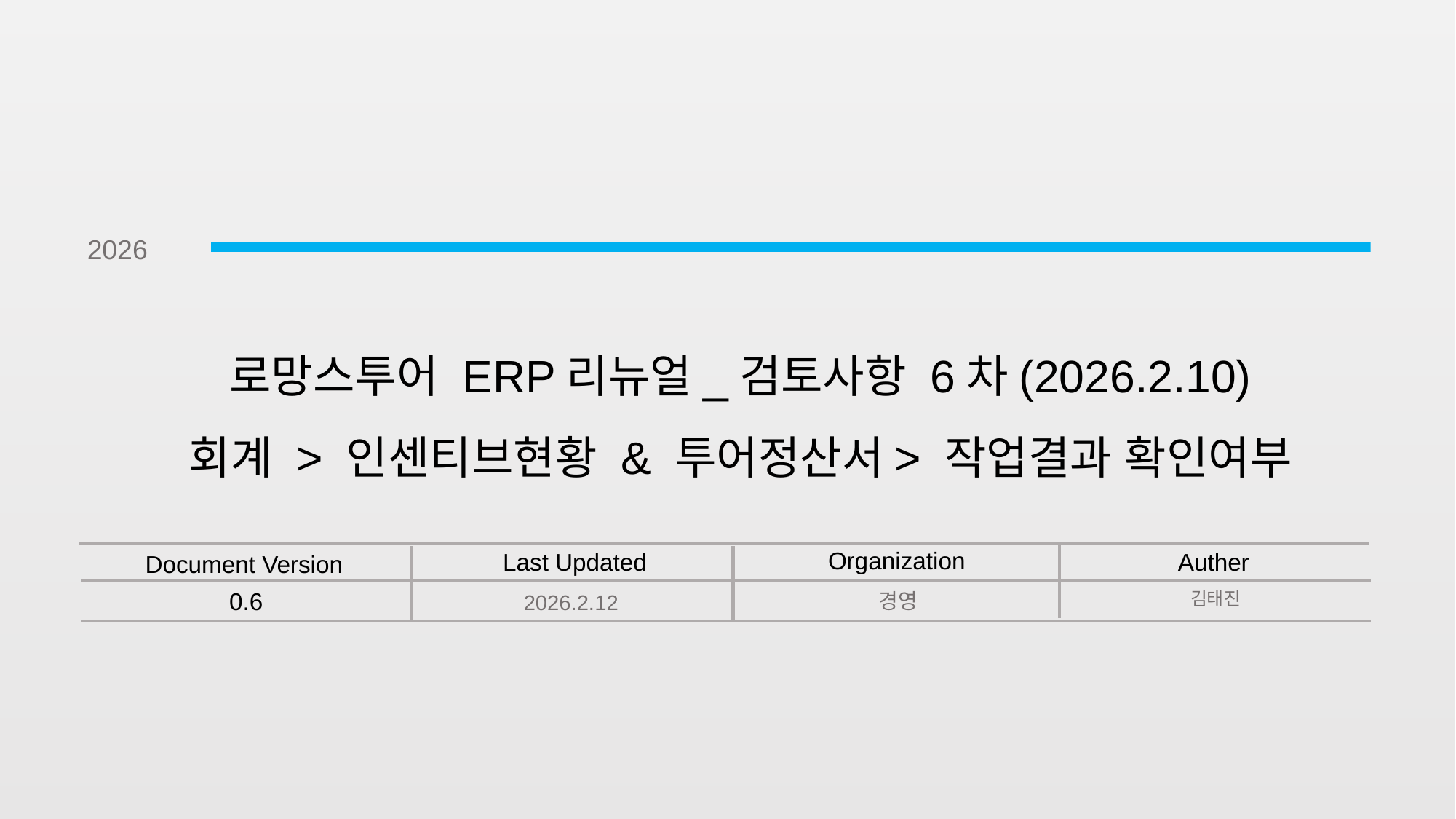

2026

로망스투어 ERP리뉴얼_검토사항 6차(2026.2.10)
회계 > 인센티브현황 & 투어정산서> 작업결과 확인여부
Organization
Auther
Last Updated
Document Version
0.6
김태진
경영
2026.2.12
1